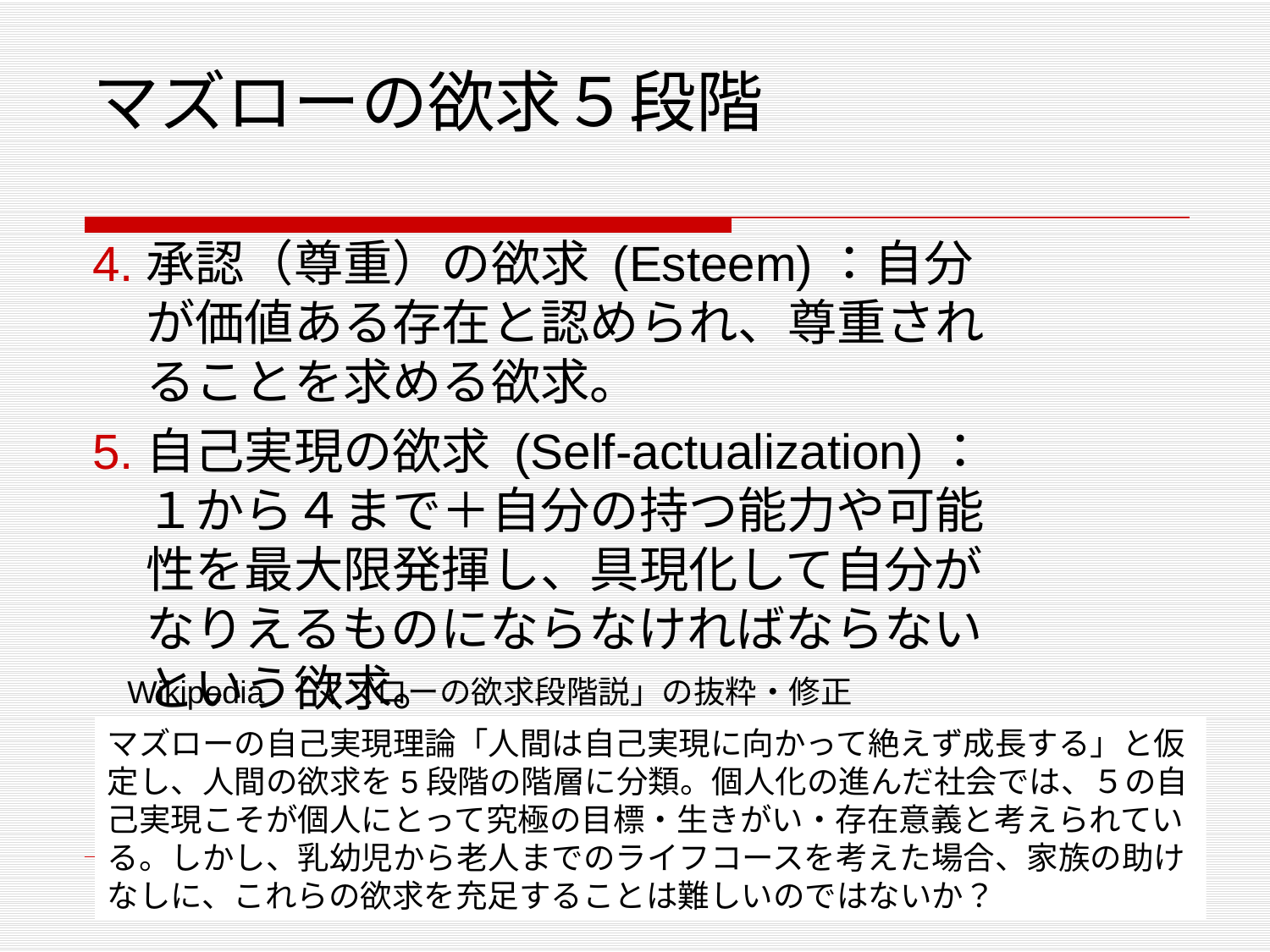

# マズローの欲求５段階
承認（尊重）の欲求 (Esteem)：自分が価値ある存在と認められ、尊重されることを求める欲求。
自己実現の欲求 (Self-actualization)：１から４まで＋自分の持つ能力や可能性を最大限発揮し、具現化して自分がなりえるものにならなければならないという欲求。

Wikipedia 「マズローの欲求段階説」の抜粋・修正
マズローの自己実現理論「人間は自己実現に向かって絶えず成長する」と仮定し、人間の欲求を5段階の階層に分類。個人化の進んだ社会では、５の自己実現こそが個人にとって究極の目標・生きがい・存在意義と考えられている。しかし、乳幼児から老人までのライフコースを考えた場合、家族の助けなしに、これらの欲求を充足することは難しいのではないか？